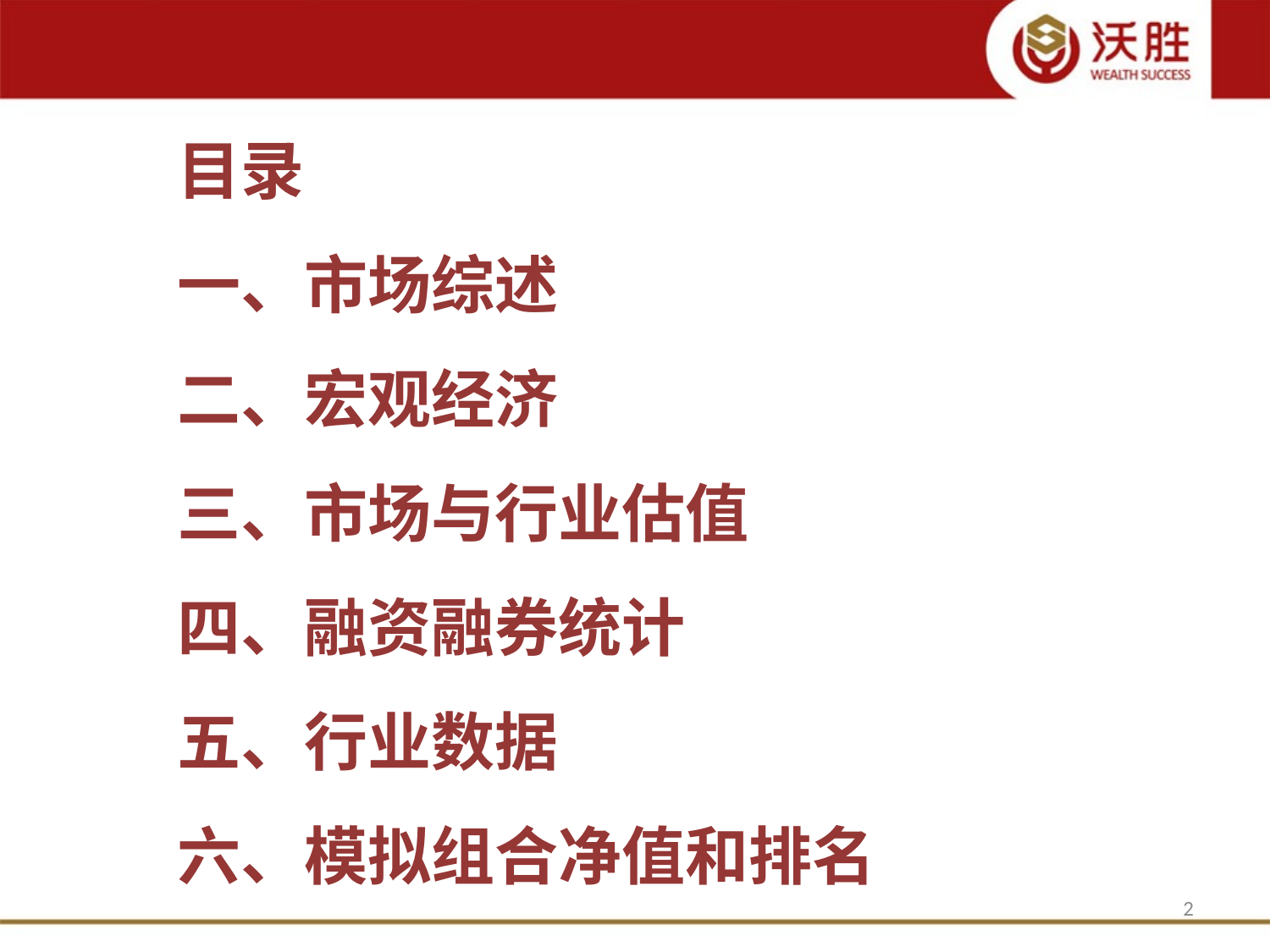

目录
一、市场综述
二、宏观经济
三、市场与行业估值
四、融资融券统计
五、行业数据
六、模拟组合净值和排名
2